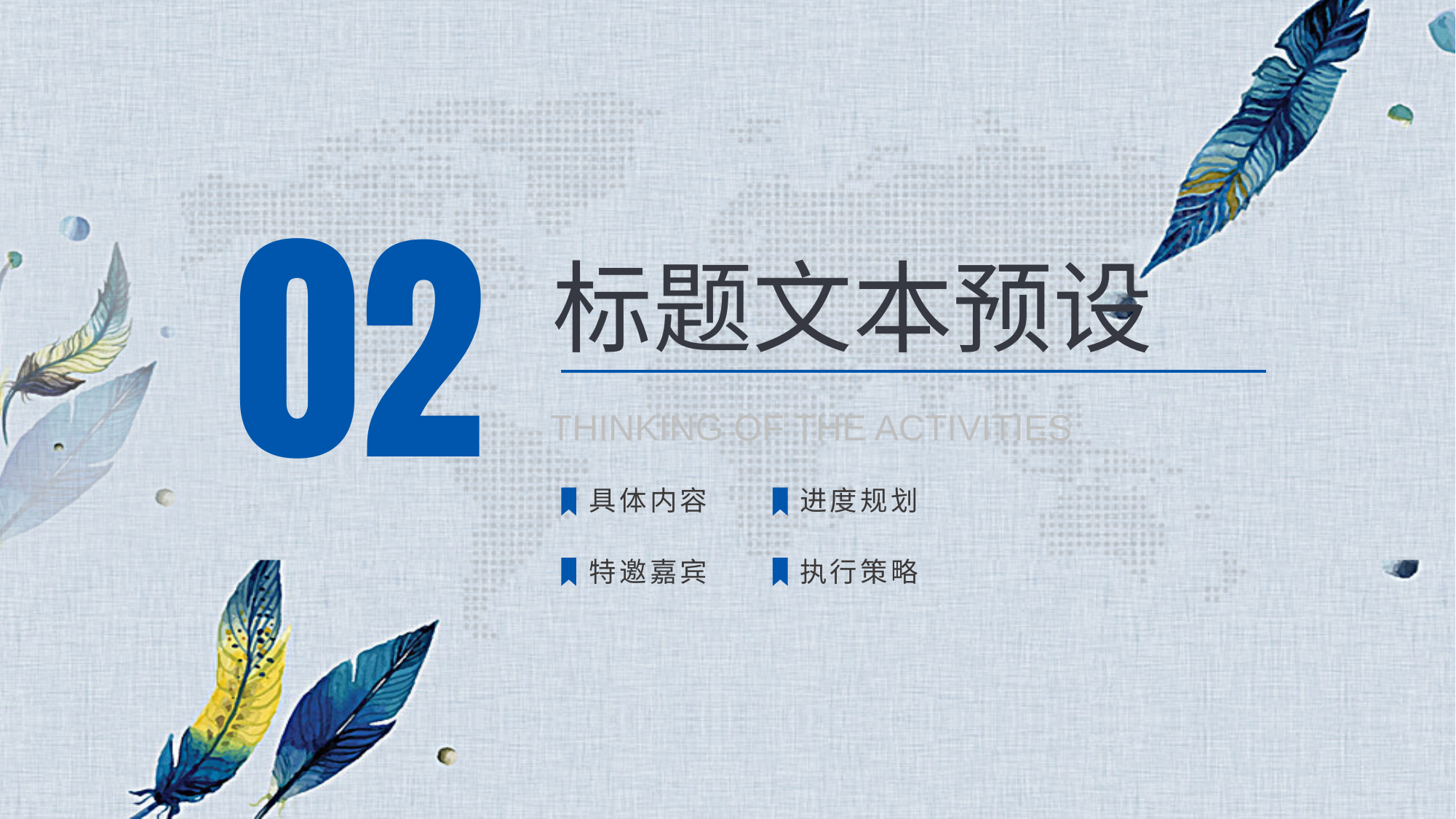

02
标题文本预设
THINKING OF THE ACTIVITIES
具体内容

进度规划

特邀嘉宾

执行策略